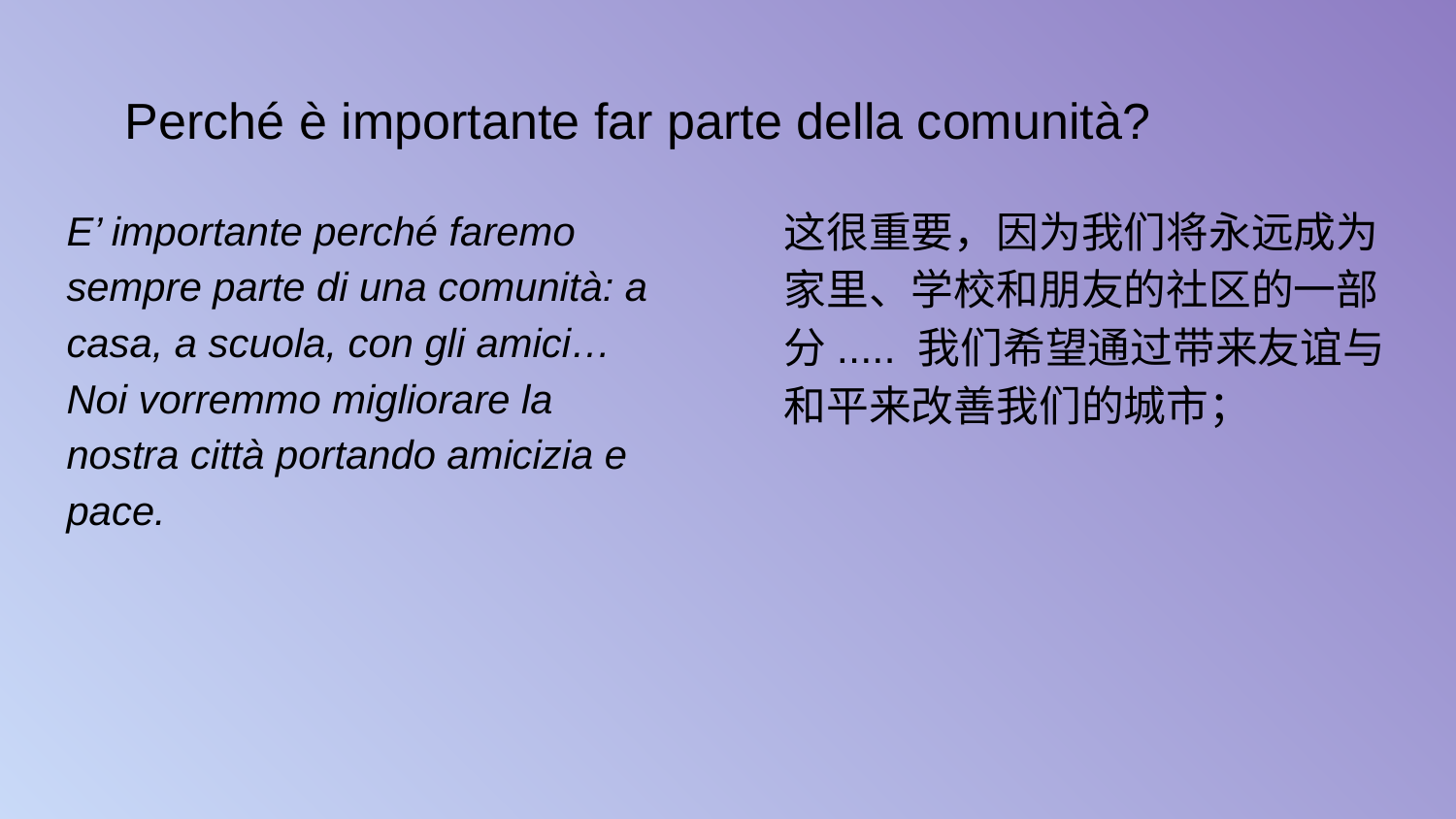

# Perché è importante far parte della comunità?
这很重要，因为我们将永远成为家里、学校和朋友的社区的一部分..... 我们希望通过带来友谊与和平来改善我们的城市；

E’ importante perché faremo sempre parte di una comunità: a casa, a scuola, con gli amici… Noi vorremmo migliorare la nostra città portando amicizia e pace.